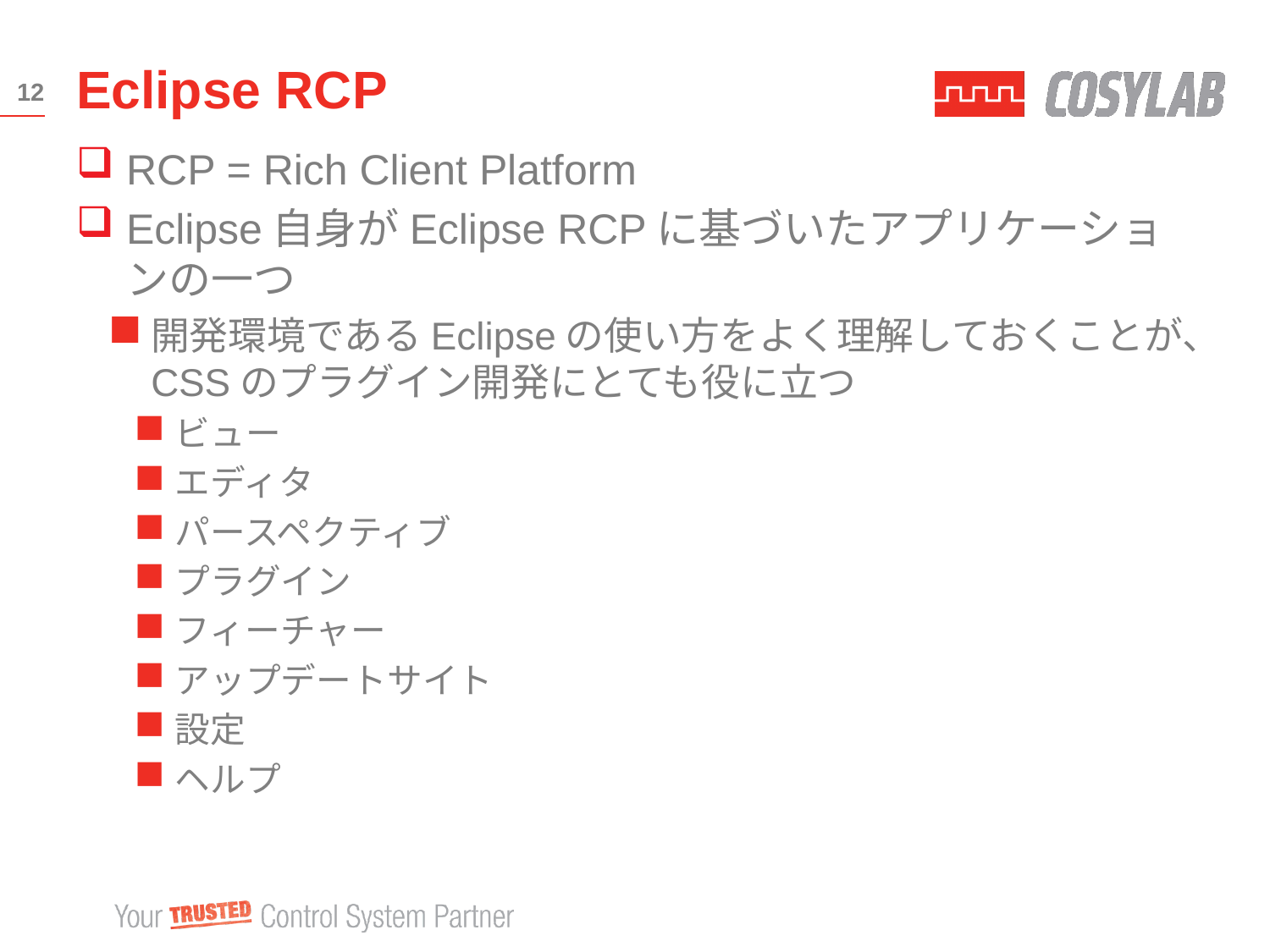

# Eclipse RCP
12
RCP = Rich Client Platform
Eclipse自身がEclipse RCPに基づいたアプリケーションの一つ
開発環境であるEclipseの使い方をよく理解しておくことが、CSSのプラグイン開発にとても役に立つ
ビュー
エディタ
パースペクティブ
プラグイン
フィーチャー
アップデートサイト
設定
ヘルプ